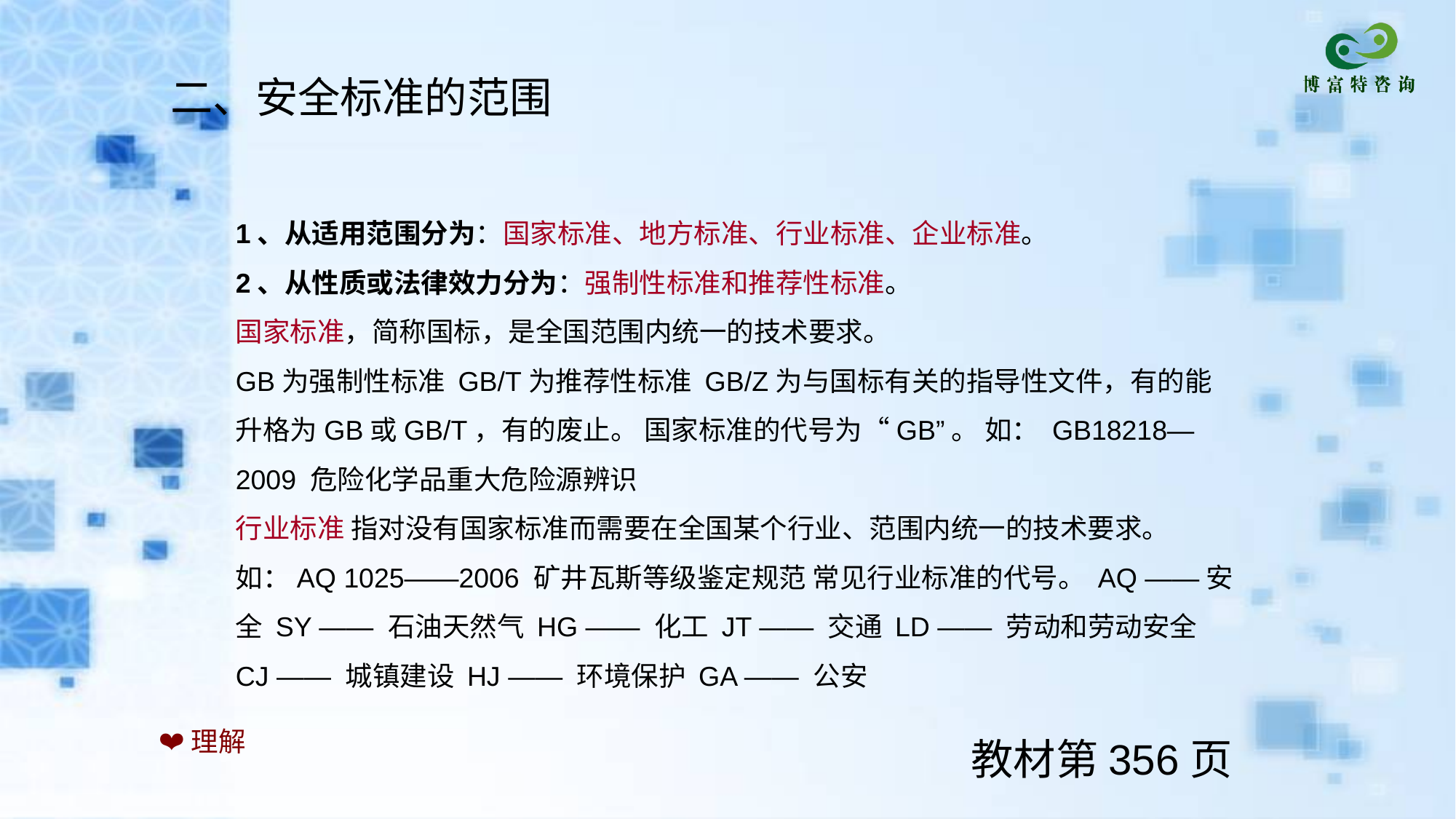

二、安全标准的范围
1、从适用范围分为：国家标准、地方标准、行业标准、企业标准。
2、从性质或法律效力分为：强制性标准和推荐性标准。
国家标准，简称国标，是全国范围内统一的技术要求。
GB为强制性标准 GB/T为推荐性标准 GB/Z为与国标有关的指导性文件，有的能升格为GB或GB/T，有的废止。 国家标准的代号为“GB”。 如： GB18218—2009 危险化学品重大危险源辨识
行业标准 指对没有国家标准而需要在全国某个行业、范围内统一的技术要求。
如：AQ 1025——2006 矿井瓦斯等级鉴定规范 常见行业标准的代号。 AQ ——安全 SY —— 石油天然气 HG —— 化工 JT —— 交通 LD —— 劳动和劳动安全 CJ —— 城镇建设 HJ —— 环境保护 GA —— 公安
❤理解
教材第356页